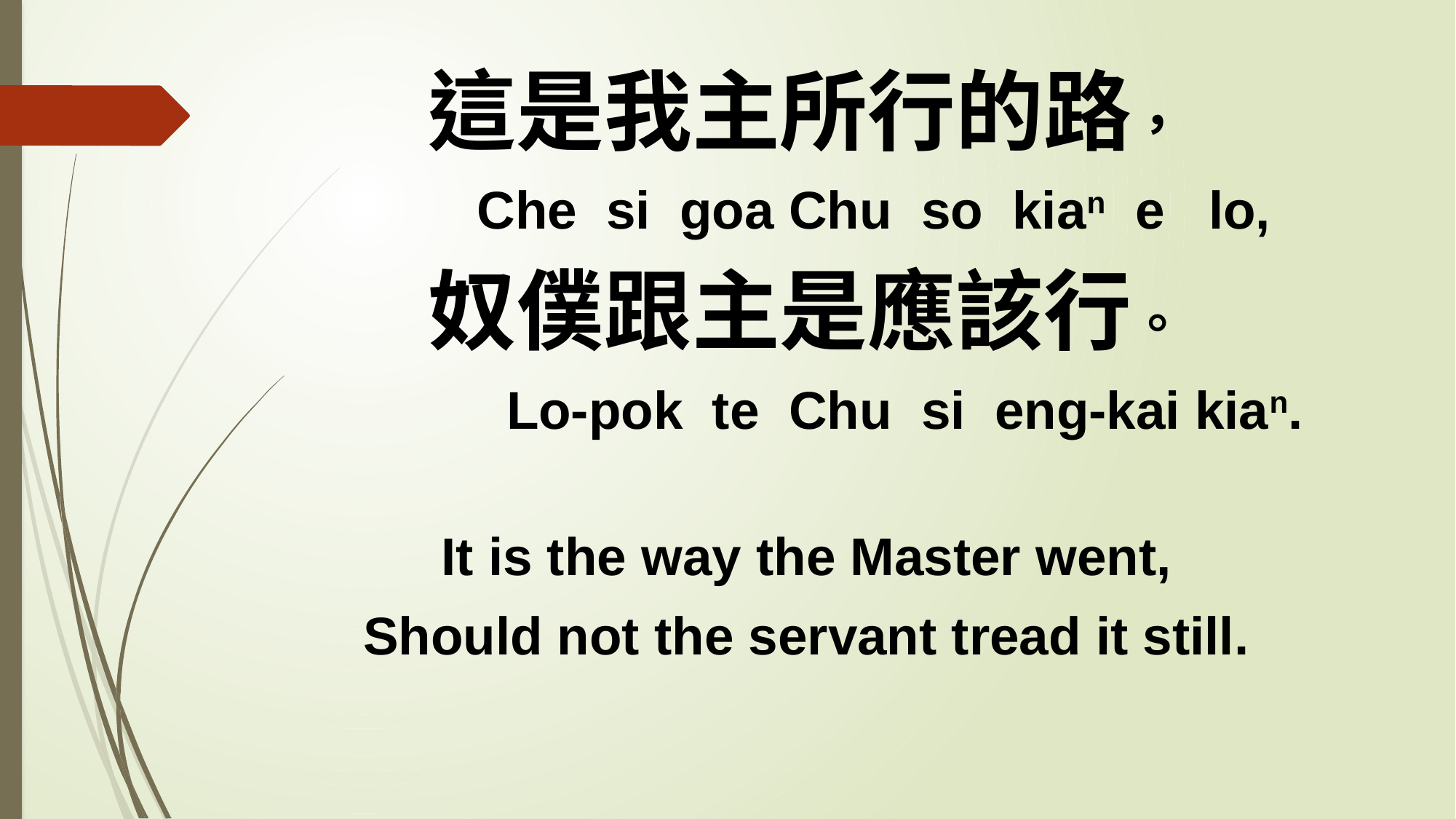

這是我主所行的路，
             Che  si  goa Chu  so  kian  e   lo,
奴僕跟主是應該行。
               Lo-pok  te  Chu  si  eng-kai kian.

It is the way the Master went,
Should not the servant tread it still.